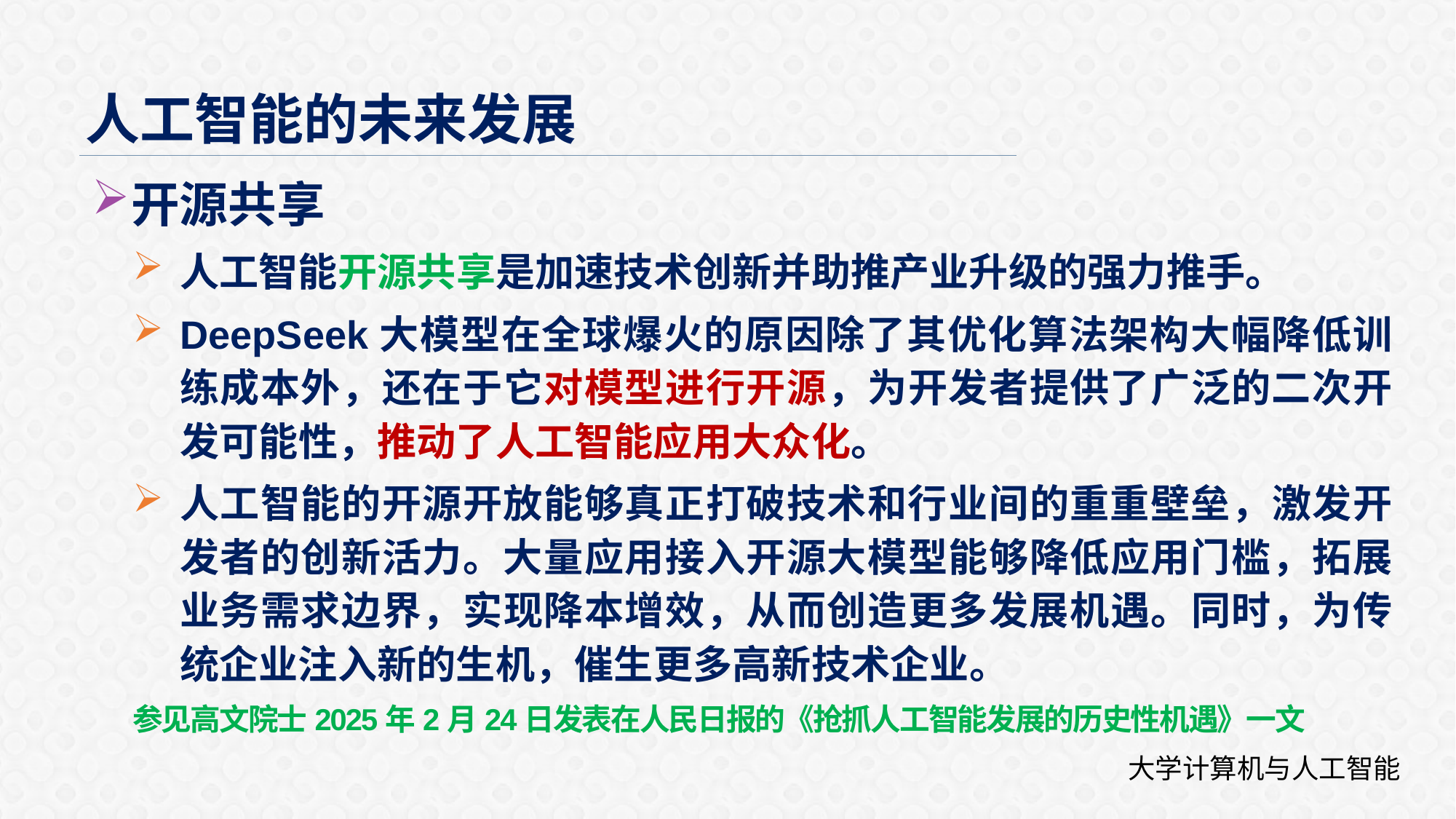

人工智能的未来发展
开源共享
人工智能开源共享是加速技术创新并助推产业升级的强力推手。
DeepSeek大模型在全球爆火的原因除了其优化算法架构大幅降低训练成本外，还在于它对模型进行开源，为开发者提供了广泛的二次开发可能性，推动了人工智能应用大众化。
人工智能的开源开放能够真正打破技术和行业间的重重壁垒，激发开发者的创新活力。大量应用接入开源大模型能够降低应用门槛，拓展业务需求边界，实现降本增效，从而创造更多发展机遇。同时，为传统企业注入新的生机，催生更多高新技术企业。
参见高文院士2025年2月24日发表在人民日报的《抢抓人工智能发展的历史性机遇》一文